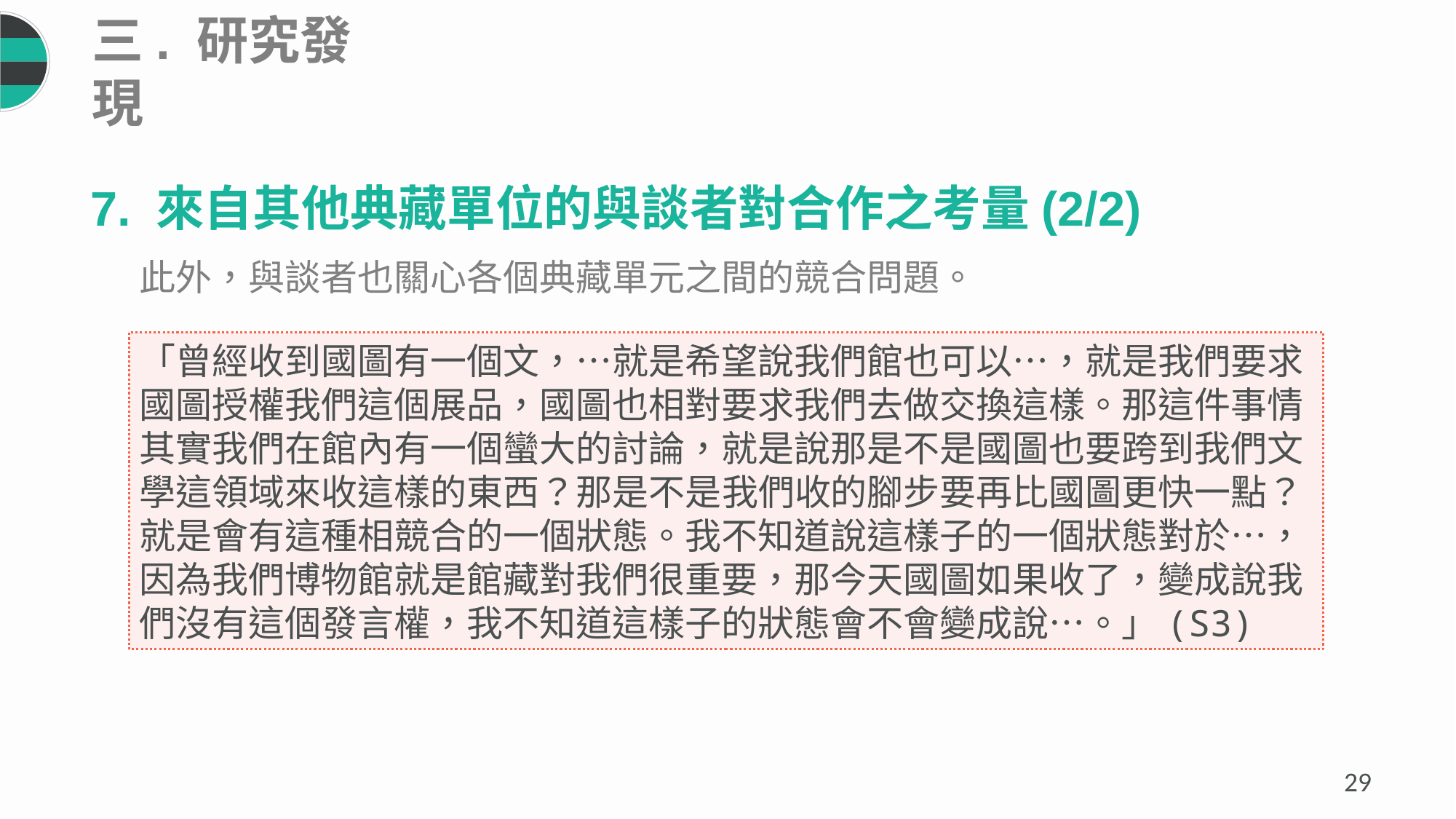

三. 研究發現
7. 來自其他典藏單位的與談者對合作之考量(2/2)
此外，與談者也關心各個典藏單元之間的競合問題。
「曾經收到國圖有一個文，…就是希望說我們館也可以…，就是我們要求國圖授權我們這個展品，國圖也相對要求我們去做交換這樣。那這件事情其實我們在館內有一個蠻大的討論，就是說那是不是國圖也要跨到我們文學這領域來收這樣的東西？那是不是我們收的腳步要再比國圖更快一點？就是會有這種相競合的一個狀態。我不知道說這樣子的一個狀態對於…，因為我們博物館就是館藏對我們很重要，那今天國圖如果收了，變成說我們沒有這個發言權，我不知道這樣子的狀態會不會變成說…。」(S3)
29